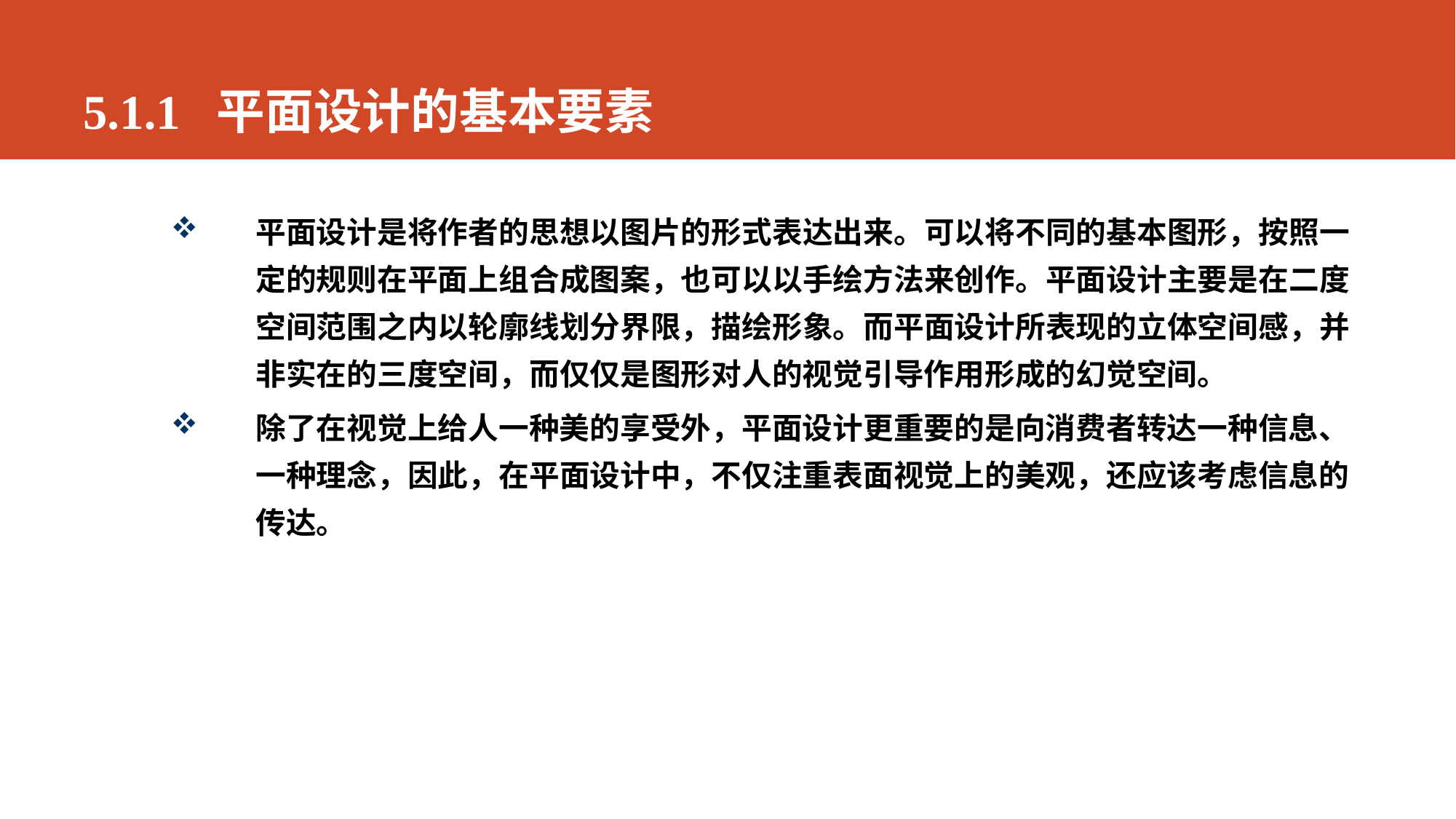

# 5.1.1  平面设计的基本要素
平面设计是将作者的思想以图片的形式表达出来。可以将不同的基本图形，按照一定的规则在平面上组合成图案，也可以以手绘方法来创作。平面设计主要是在二度空间范围之内以轮廓线划分界限，描绘形象。而平面设计所表现的立体空间感，并非实在的三度空间，而仅仅是图形对人的视觉引导作用形成的幻觉空间。
除了在视觉上给人一种美的享受外，平面设计更重要的是向消费者转达一种信息、一种理念，因此，在平面设计中，不仅注重表面视觉上的美观，还应该考虑信息的传达。